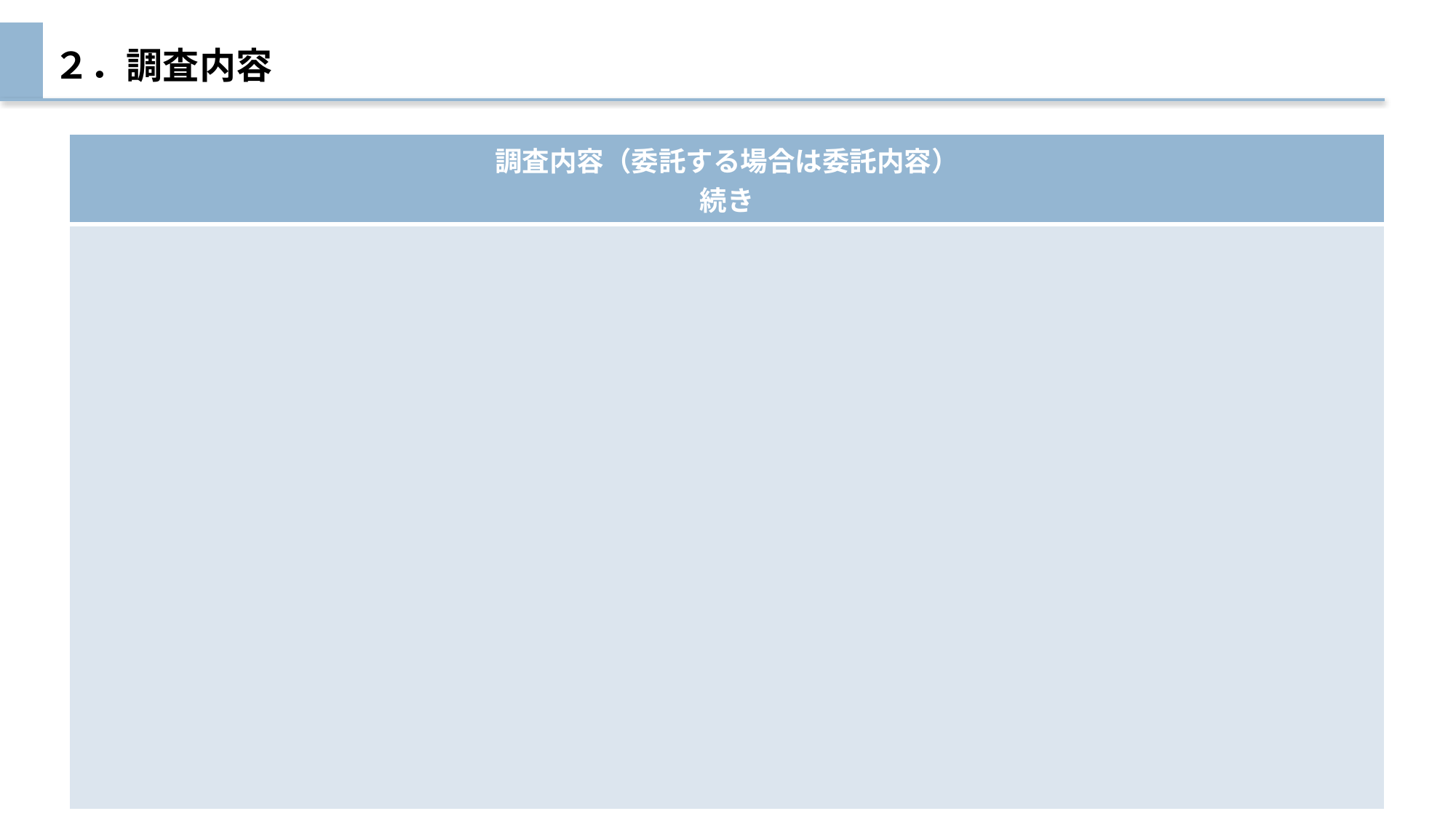

# ２．調査内容
| 調査内容（委託する場合は委託内容） 続き |
| --- |
|  |